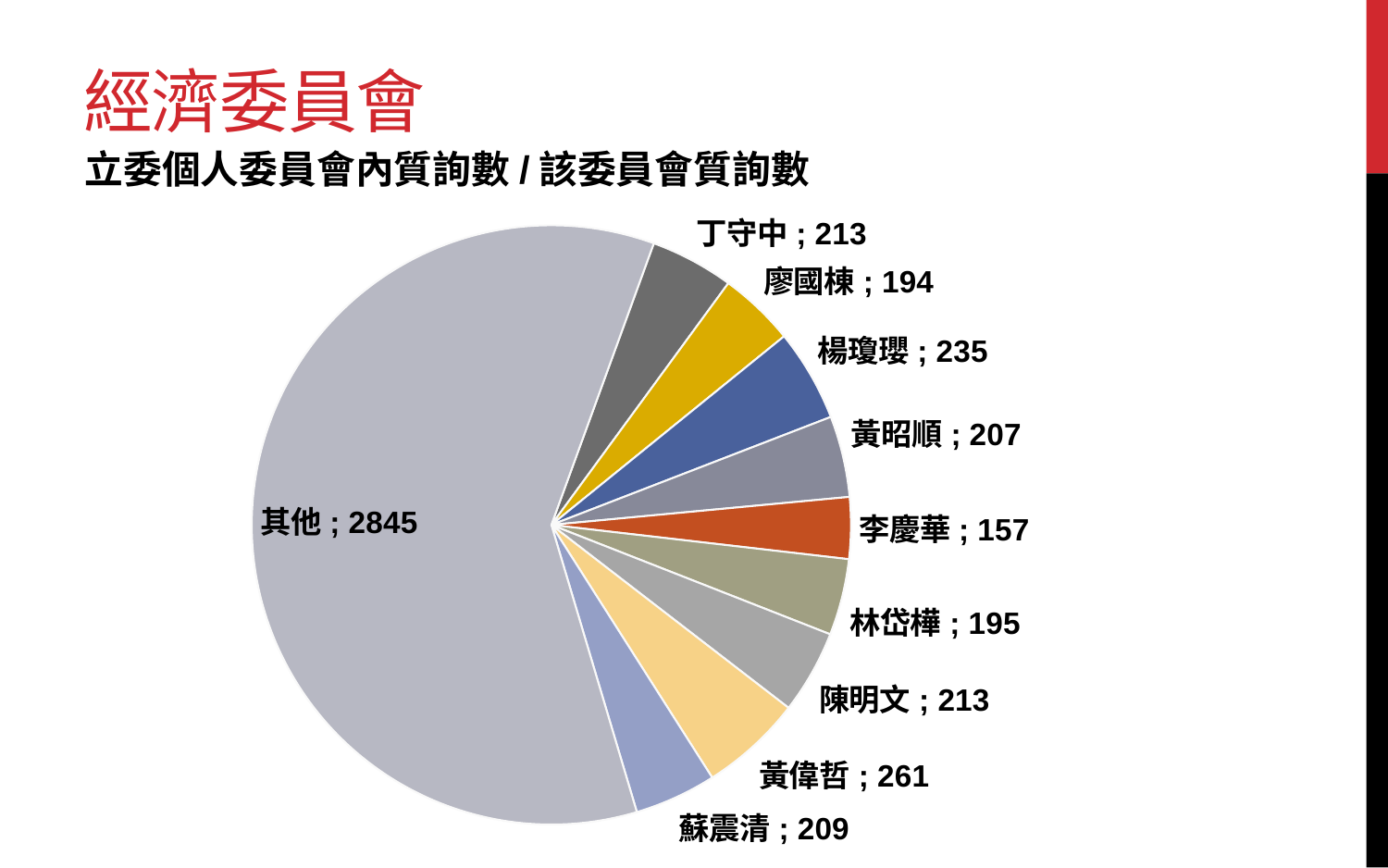

# 經濟委員會
立委個人委員會內質詢數/該委員會質詢數

### Chart

| Category | 銷售 |
|---|---|
| 丁守中 | 213.0 |
| 廖國棟 | 194.0 |
| 楊瓊瓔 | 235.0 |
| 黃昭順 | 207.0 |
| 李慶華 | 157.0 |
| 林岱樺 | 195.0 |
| 陳明文 | 213.0 |
| 黃偉哲 | 261.0 |
| 蘇震清 | 209.0 |
| 其他 | 2845.0 |